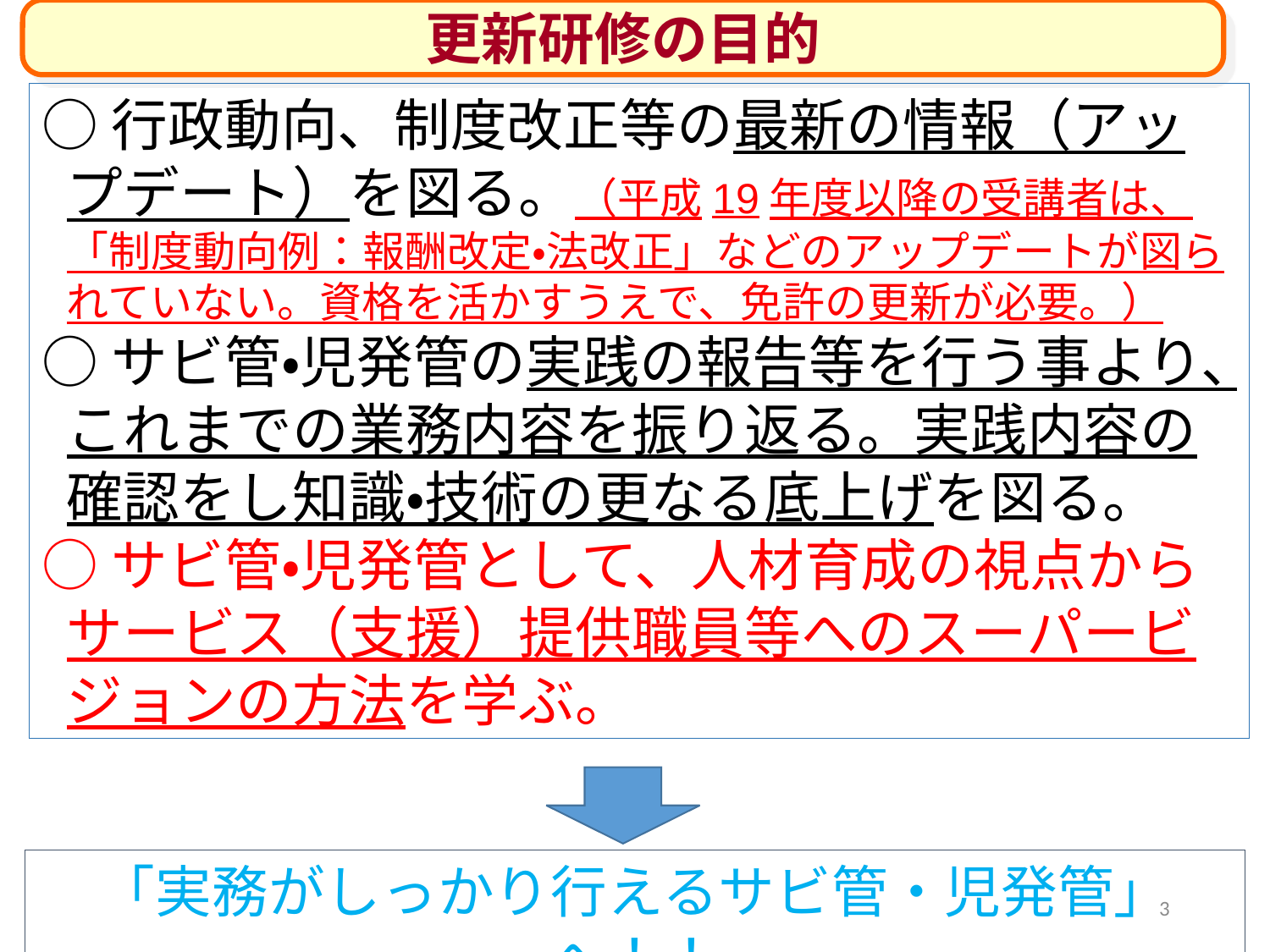

更新研修の目的
○行政動向、制度改正等の最新の情報（アップデート）を図る。（平成19年度以降の受講者は、「制度動向例：報酬改定・法改正」などのアップデートが図られていない。資格を活かすうえで、免許の更新が必要。）
○サビ管・児発管の実践の報告等を行う事より、これまでの業務内容を振り返る。実践内容の確認をし知識・技術の更なる底上げを図る。
○サビ管・児発管として、人材育成の視点からサービス（支援）提供職員等へのスーパービジョンの方法を学ぶ。

「実務がしっかり行えるサビ管・児発管」へ！！
3